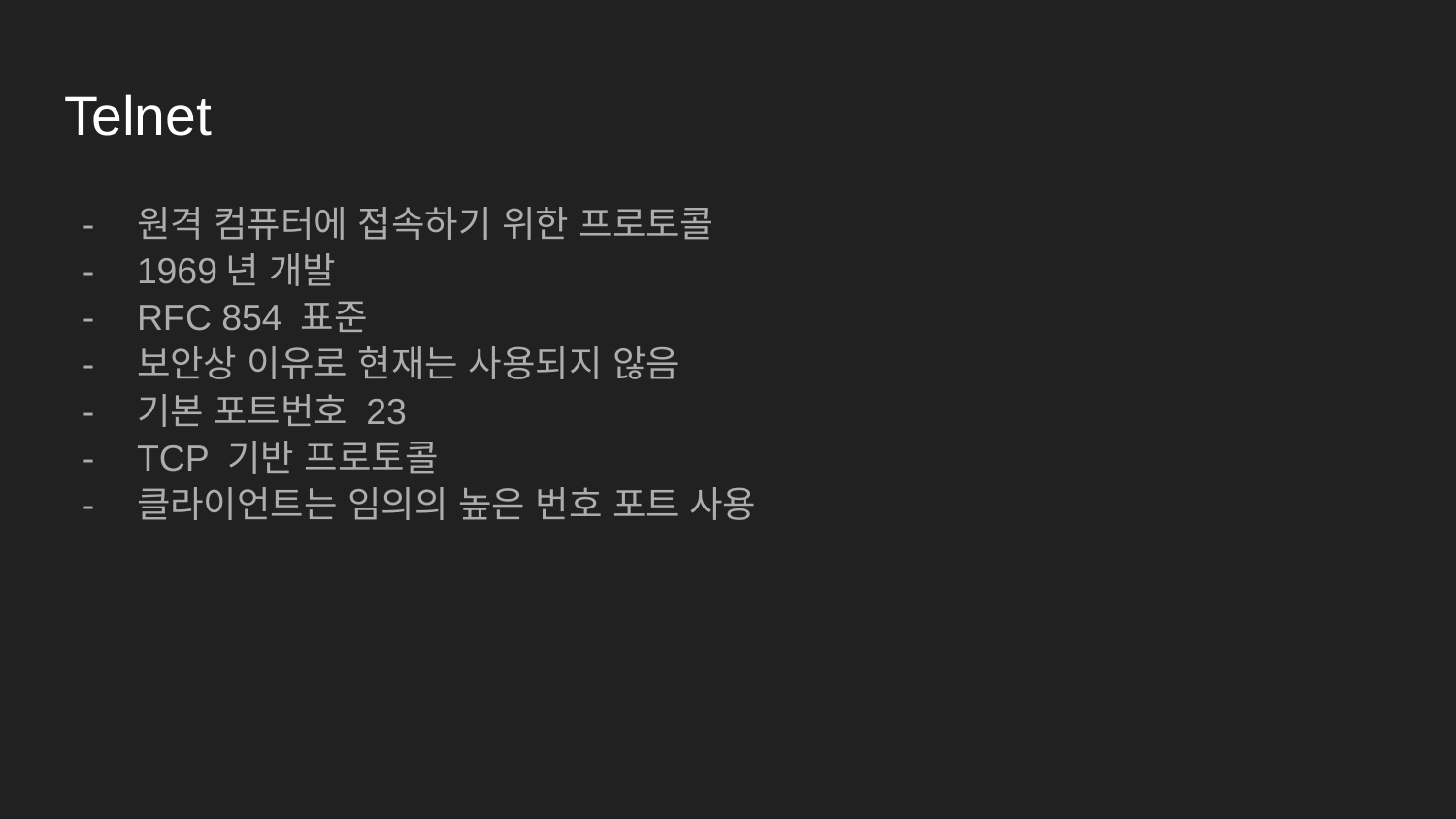

# Telnet
원격 컴퓨터에 접속하기 위한 프로토콜
1969년 개발
RFC 854 표준
보안상 이유로 현재는 사용되지 않음
기본 포트번호 23
TCP 기반 프로토콜
클라이언트는 임의의 높은 번호 포트 사용